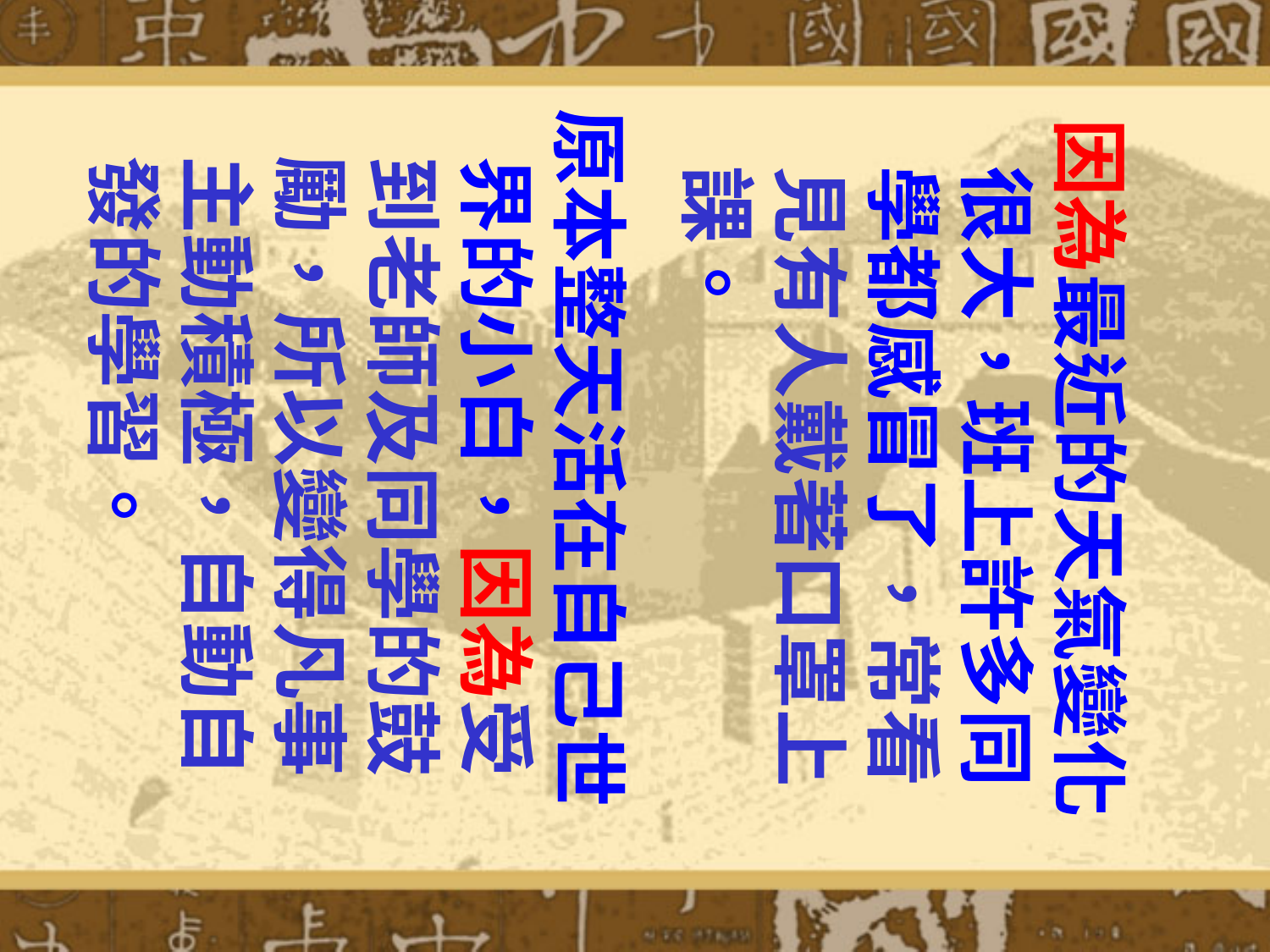

原本整天活在自己世界的小白，因為受到老師及同學的鼓勵，所以變得凡事主動積極，自動自發的學習。
因為最近的天氣變化很大，班上許多同學都感冒了，常看見有人戴著口罩上課。